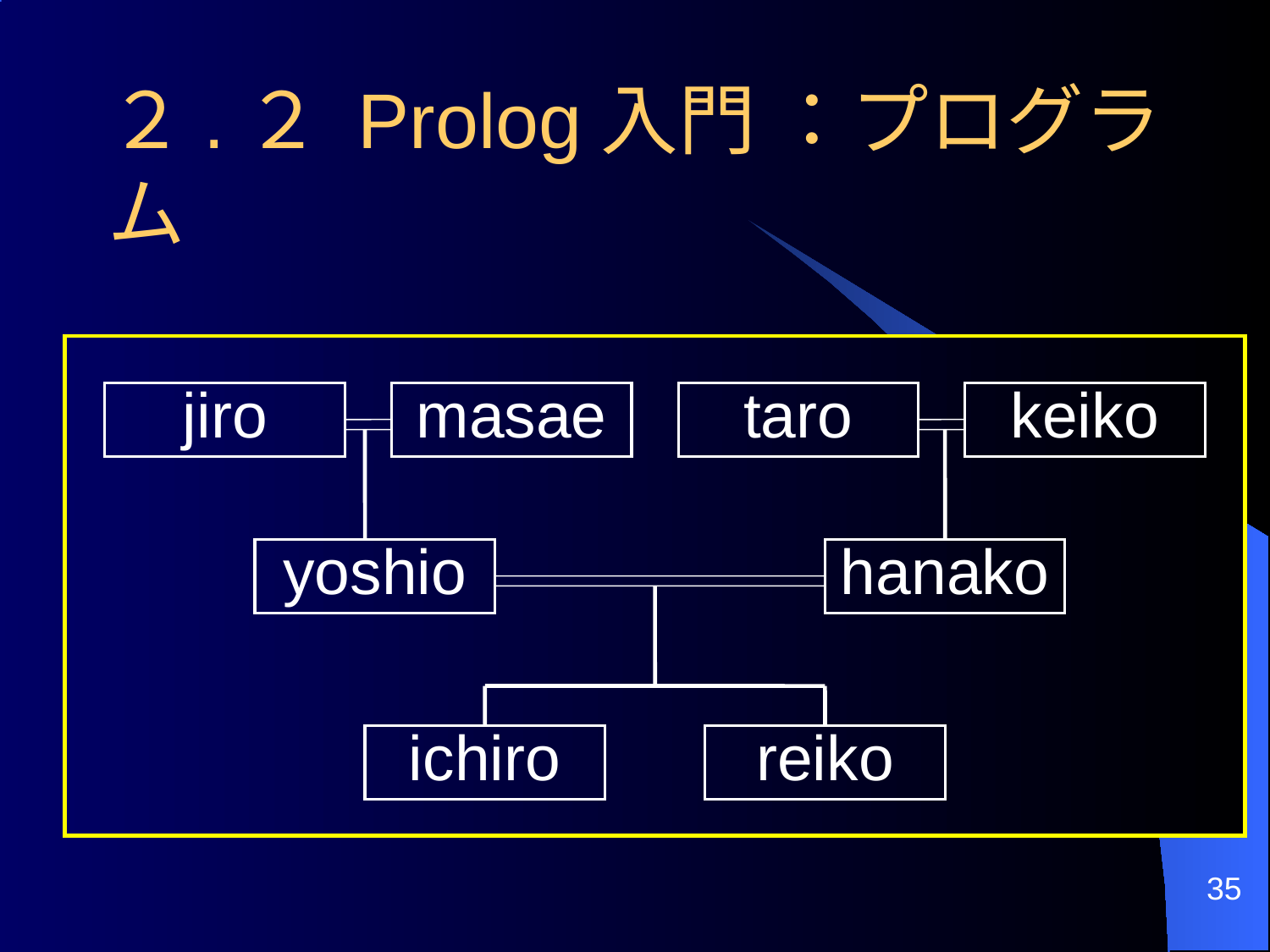

# ２.２ Prolog入門 ：プログラム

jiro
masae
taro
keiko

yoshio
hanako

ichiro
reiko
35